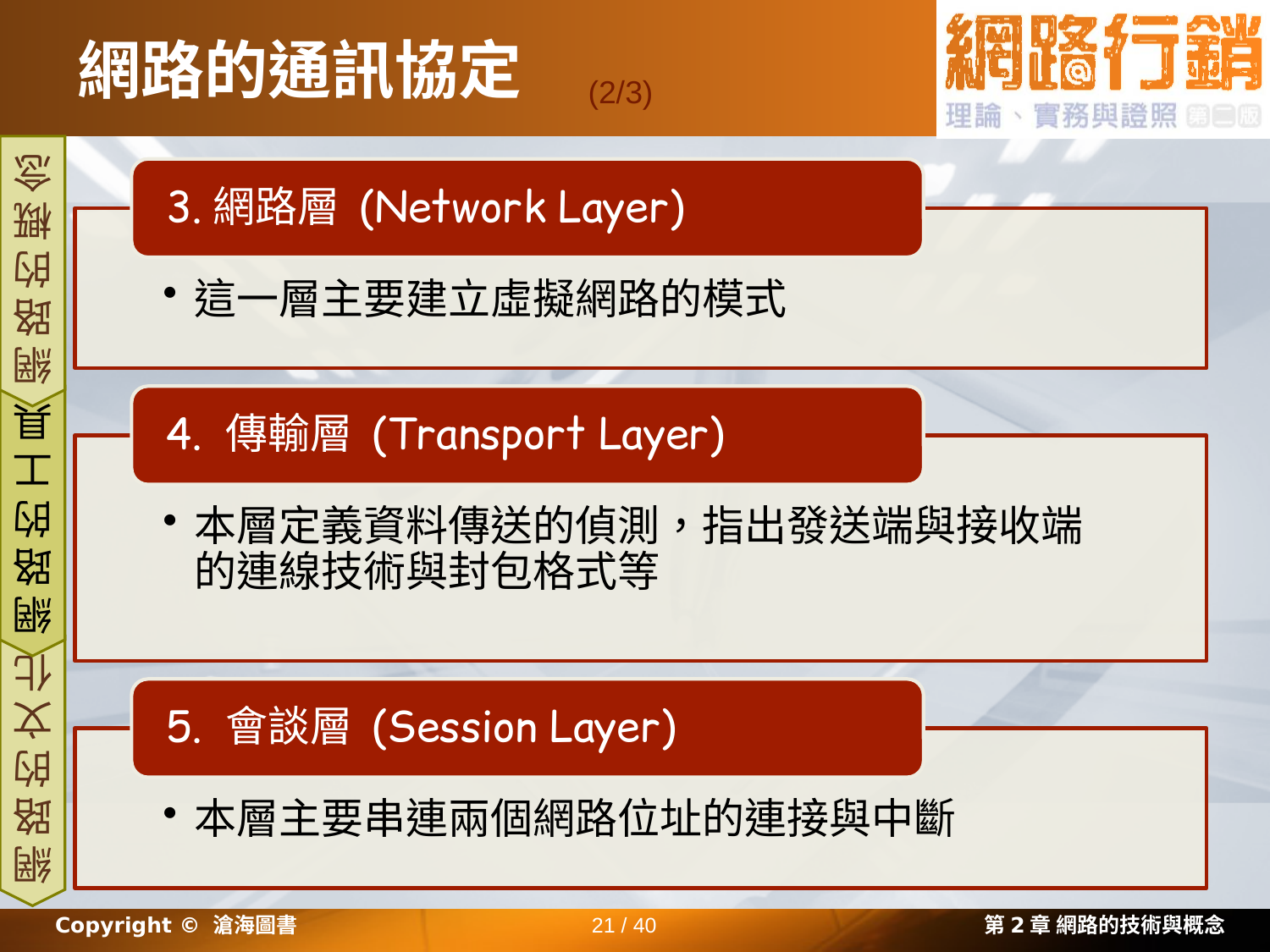

# 網路的通訊協定
(2/3)
這一層主要建立虛擬網路的模式
3.網路層 (Network Layer)
本層定義資料傳送的偵測，指出發送端與接收端的連線技術與封包格式等
4. 傳輸層 (Transport Layer)
本層主要串連兩個網路位址的連接與中斷
5. 會談層 (Session Layer)
網路的概念
網路的工具
網路的文化
Copyright © 滄海圖書
21 / 40
第2章 網路的技術與概念